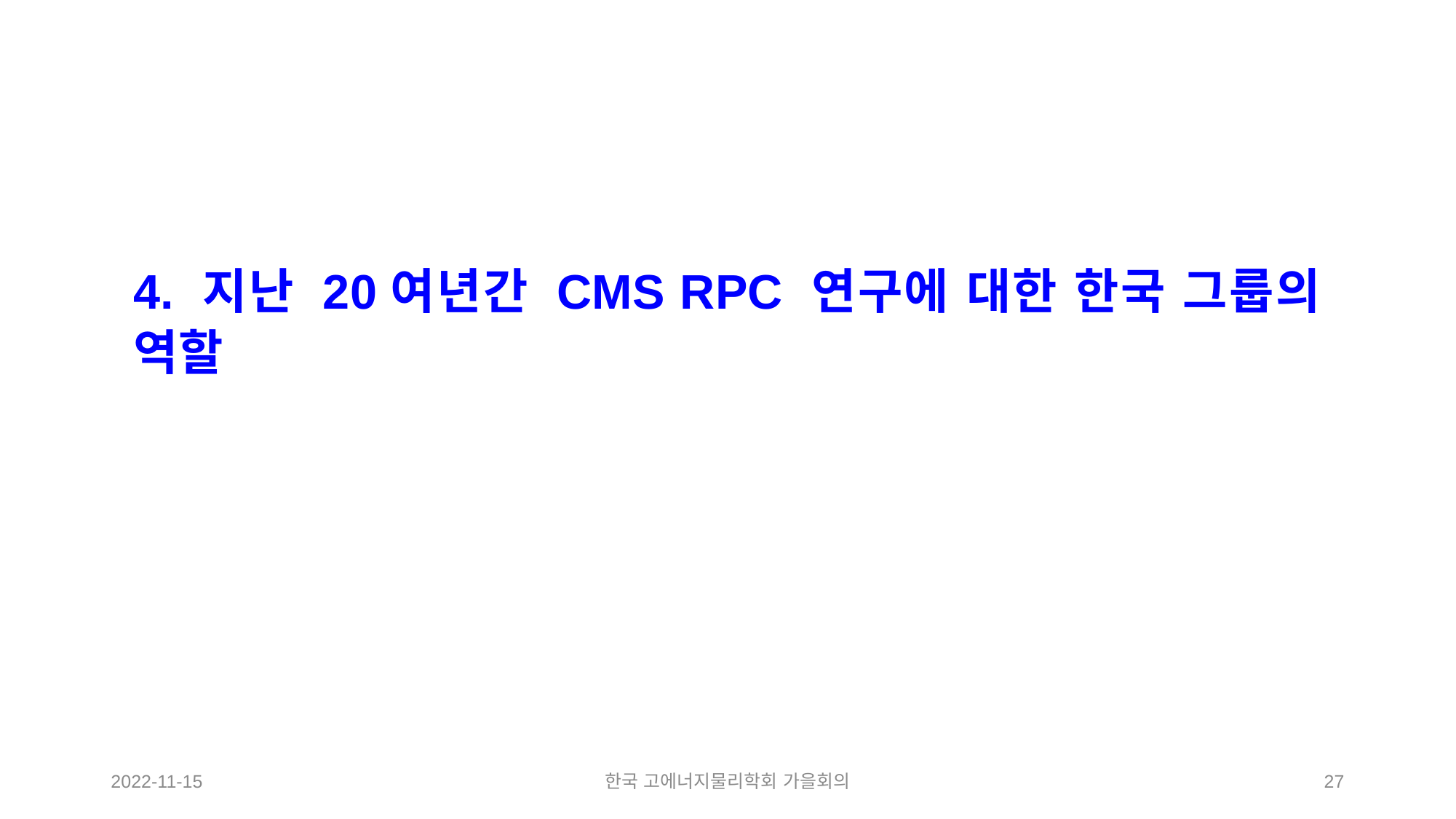

4. 지난 20여년간 CMS RPC 연구에 대한 한국 그룹의 역할
2022-11-15
한국 고에너지물리학회 가을회의
27